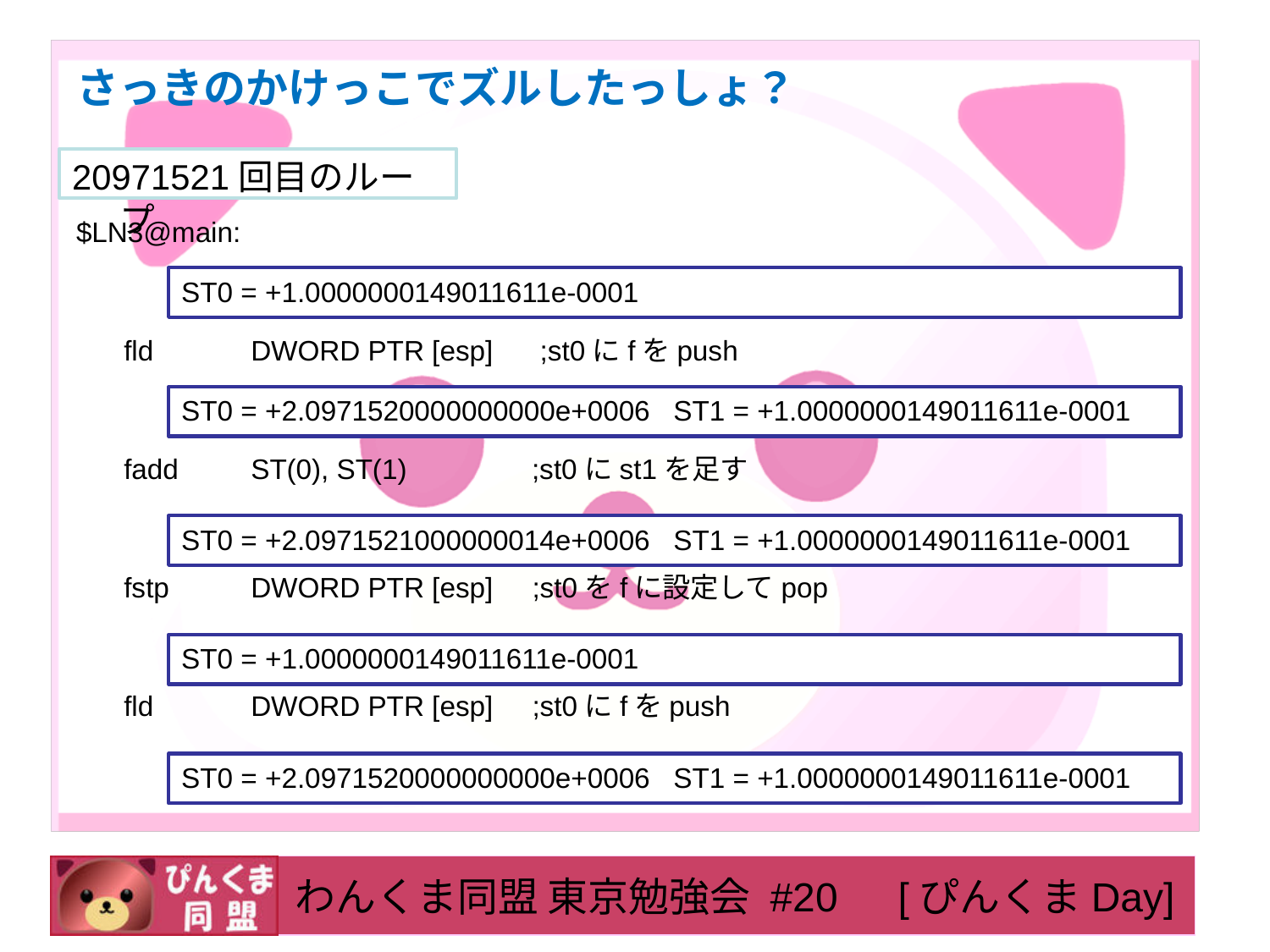

# さっきのかけっこでズルしたっしょ？
20971521回目のループ
$LN3@main:

	fld	DWORD PTR [esp]      ;st0にfをpush

	fadd	ST(0), ST(1)                ;st0にst1を足す

	fstp	DWORD PTR [esp]     ;st0をfに設定してpop

	fld	DWORD PTR [esp]     ;st0にfをpush
ST0 = +1.0000000149011611e-0001
ST0 = +2.0971520000000000e+0006   ST1 = +1.0000000149011611e-0001
ST0 = +2.0971521000000014e+0006   ST1 = +1.0000000149011611e-0001
ST0 = +1.0000000149011611e-0001
ST0 = +2.0971520000000000e+0006   ST1 = +1.0000000149011611e-0001